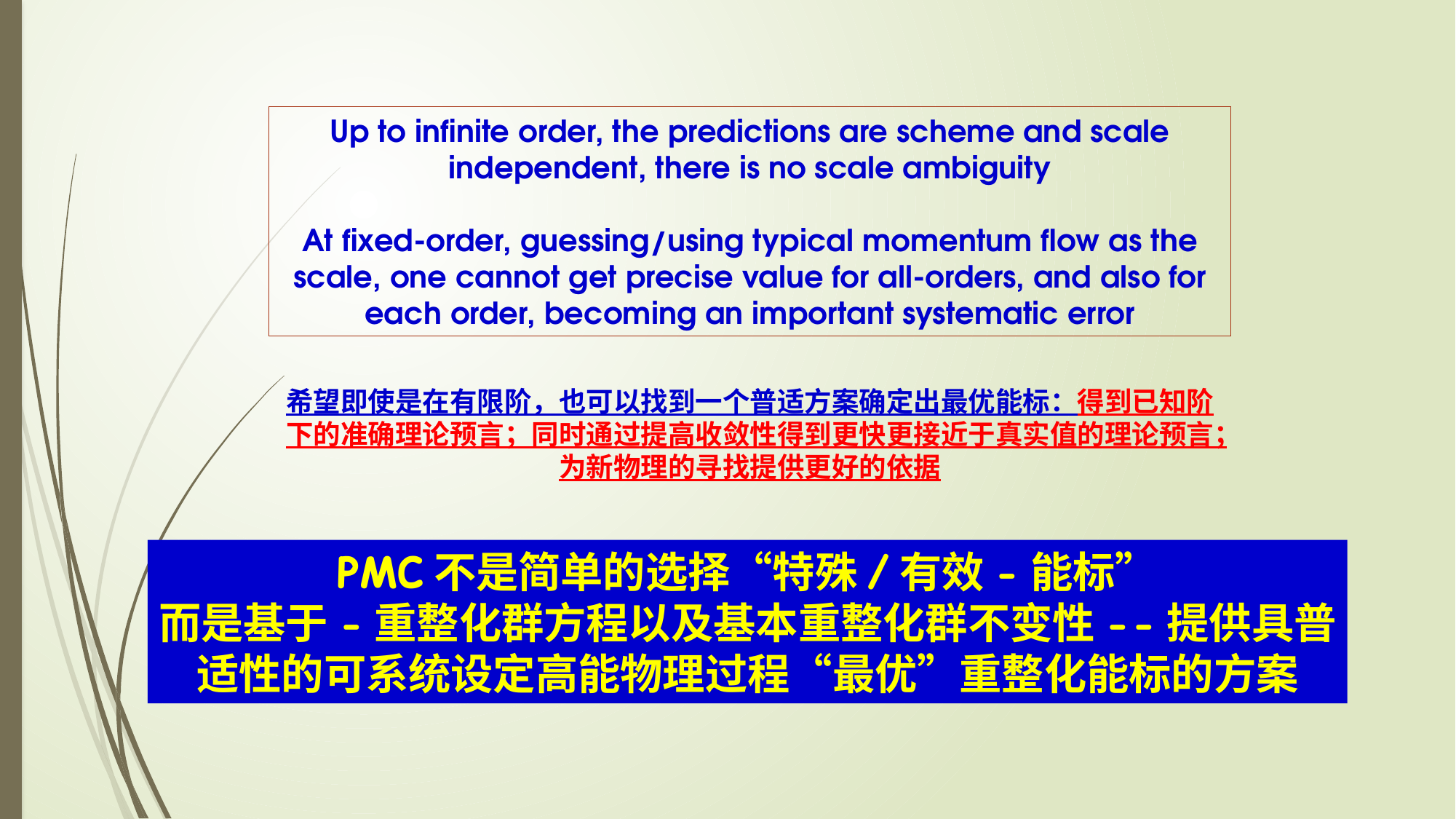

Up to infinite order, the predictions are scheme and scale independent, there is no scale ambiguity

At fixed-order, guessing/using typical momentum flow as the scale, one cannot get precise value for all-orders, and also for each order, becoming an important systematic error

希望即使是在有限阶，也可以找到一个普适方案确定出最优能标：得到已知阶下的准确理论预言；同时通过提高收敛性得到更快更接近于真实值的理论预言；为新物理的寻找提供更好的依据
PMC不是简单的选择“特殊/有效-能标”
而是基于-重整化群方程以及基本重整化群不变性--提供具普适性的可系统设定高能物理过程“最优”重整化能标的方案